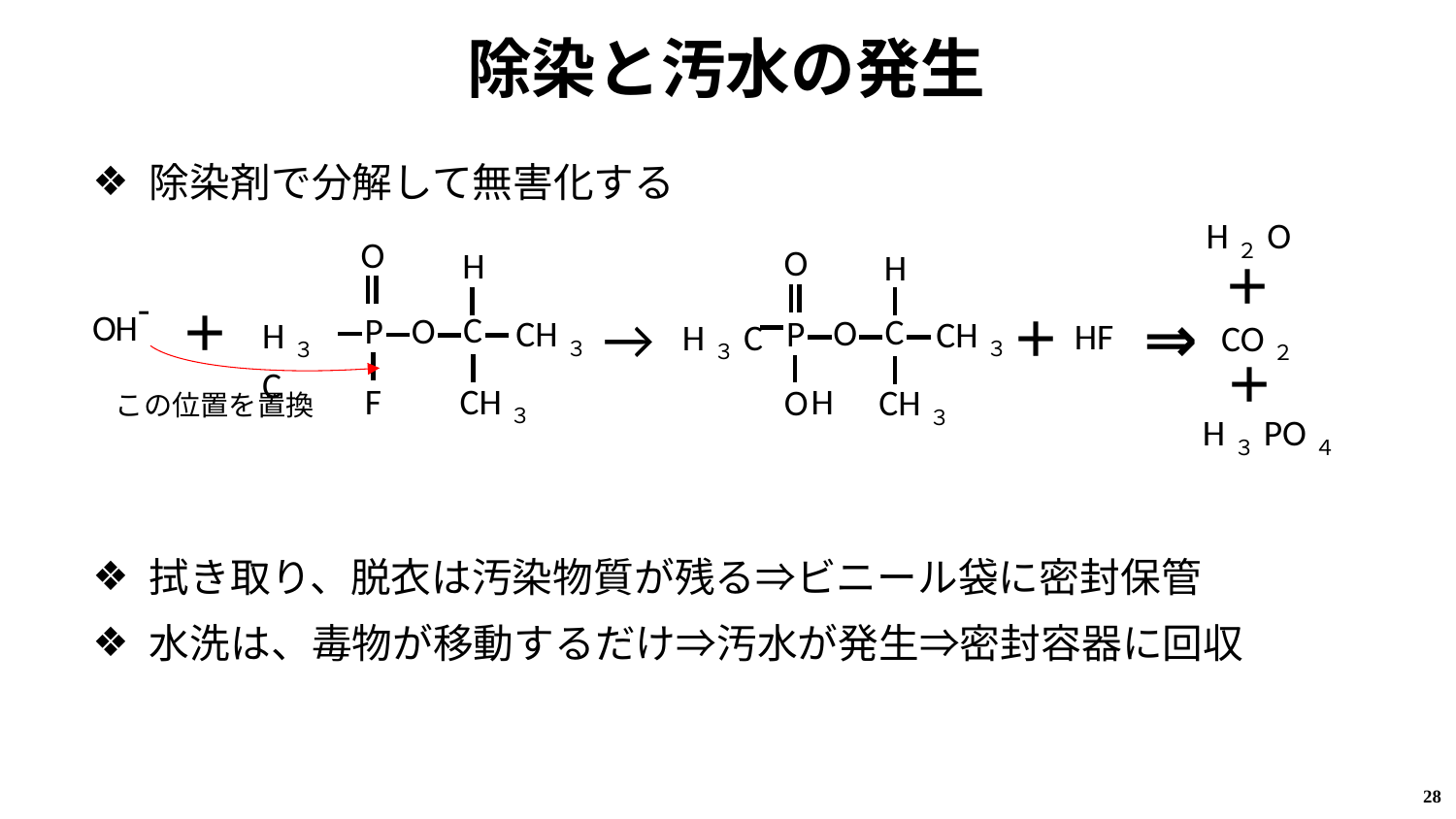

# 除染と汚水の発生
除染剤で分解して無害化する

拭き取り、脱衣は汚染物質が残る⇒ビニール袋に密封保管
水洗は、毒物が移動するだけ⇒汚水が発生⇒密封容器に回収
H２O
＋
CO２
＋
H３PO４
O
H
C
O
P
H３C
CH３
F
O
H
C
O
P
CH３
H３C
H
O
CH３

-
H
O
⇒
→
＋
＋
CH３
HF
この位置を置換
28